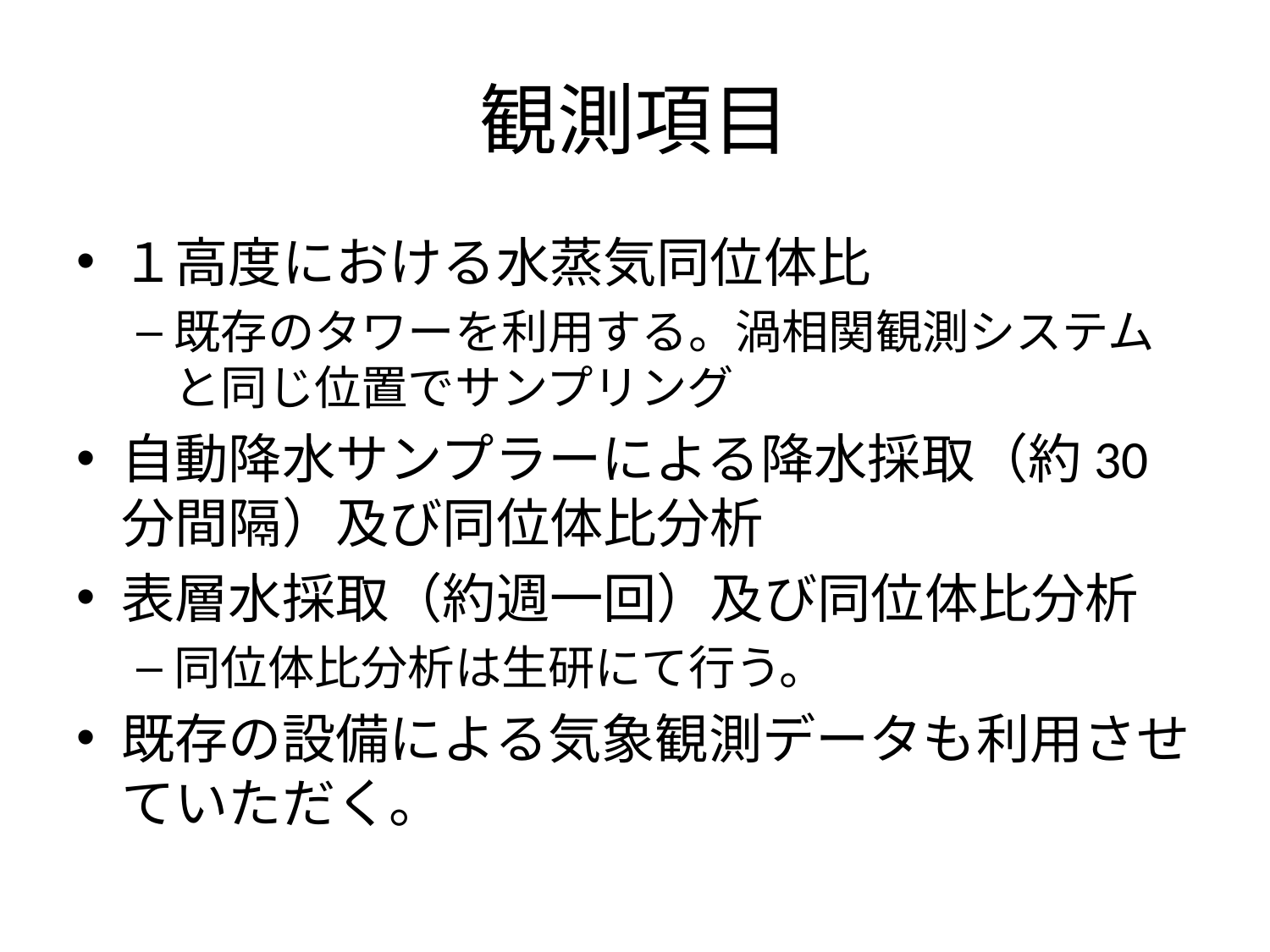

# 観測項目
１高度における水蒸気同位体比
既存のタワーを利用する。渦相関観測システムと同じ位置でサンプリング
自動降水サンプラーによる降水採取（約30分間隔）及び同位体比分析
表層水採取（約週一回）及び同位体比分析
同位体比分析は生研にて行う。
既存の設備による気象観測データも利用させていただく。